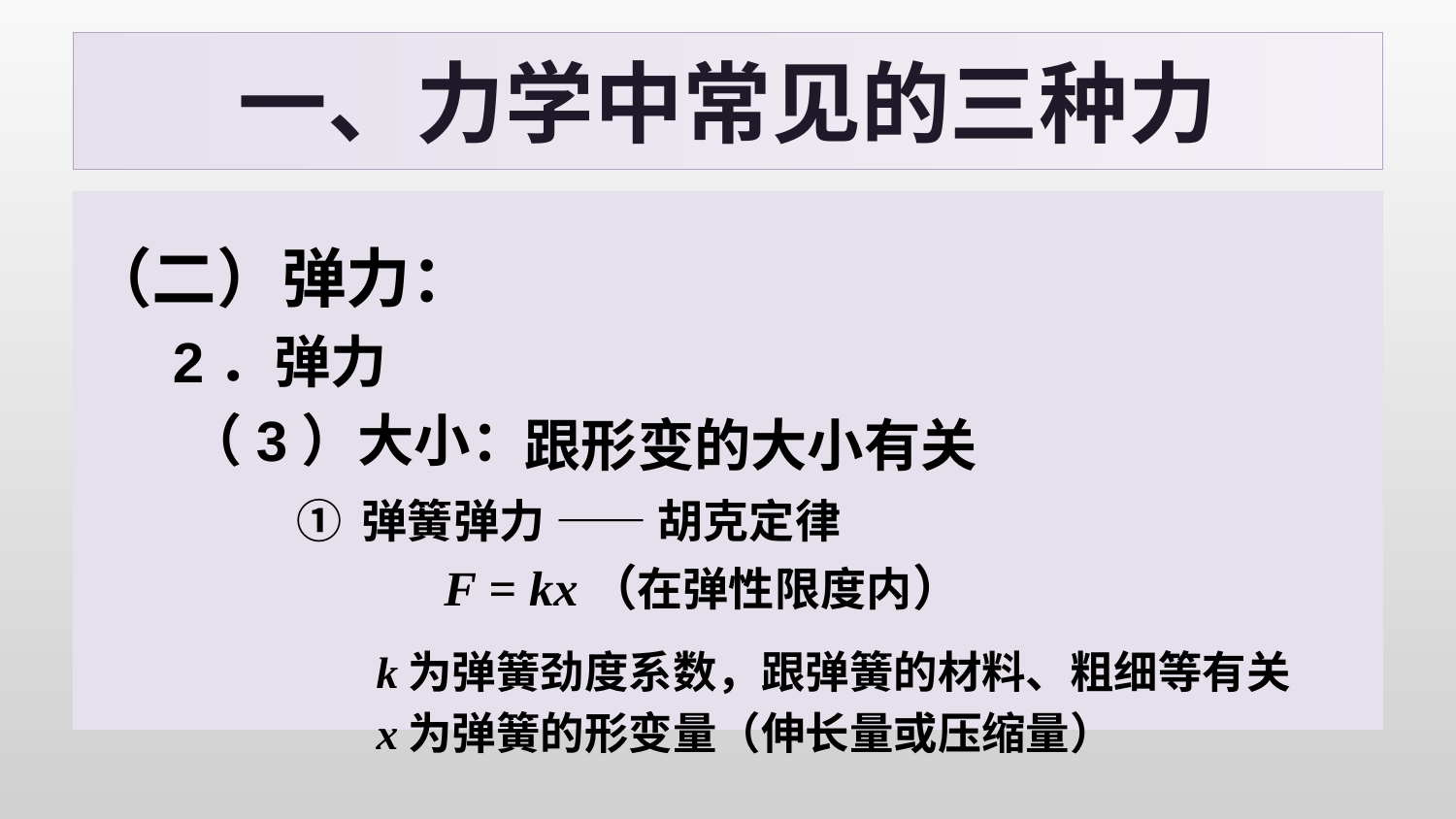

# 一、力学中常见的三种力
（二）弹力：
2．弹力
（3）大小：

跟形变的大小有关
① 弹簧弹力 —— 胡克定律
F = kx（在弹性限度内）
k为弹簧劲度系数，跟弹簧的材料、粗细等有关
x为弹簧的形变量（伸长量或压缩量）